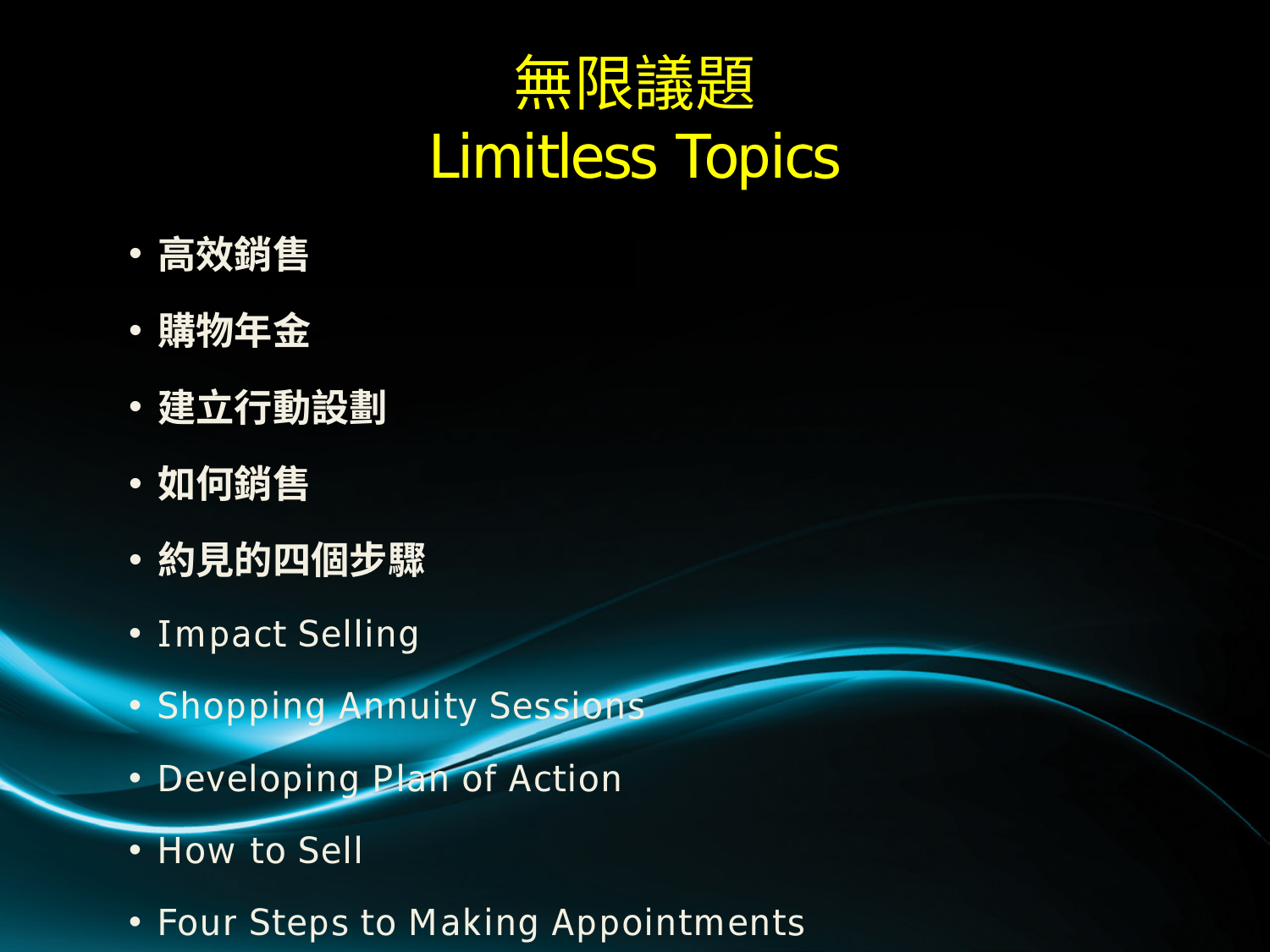

# 無限議題 Limitless Topics
高效銷售
購物年金
建立行動設劃
如何銷售
約見的四個步驟
Impact Selling
Shopping Annuity Sessions
Developing Plan of Action
How to Sell
Four Steps to Making Appointments